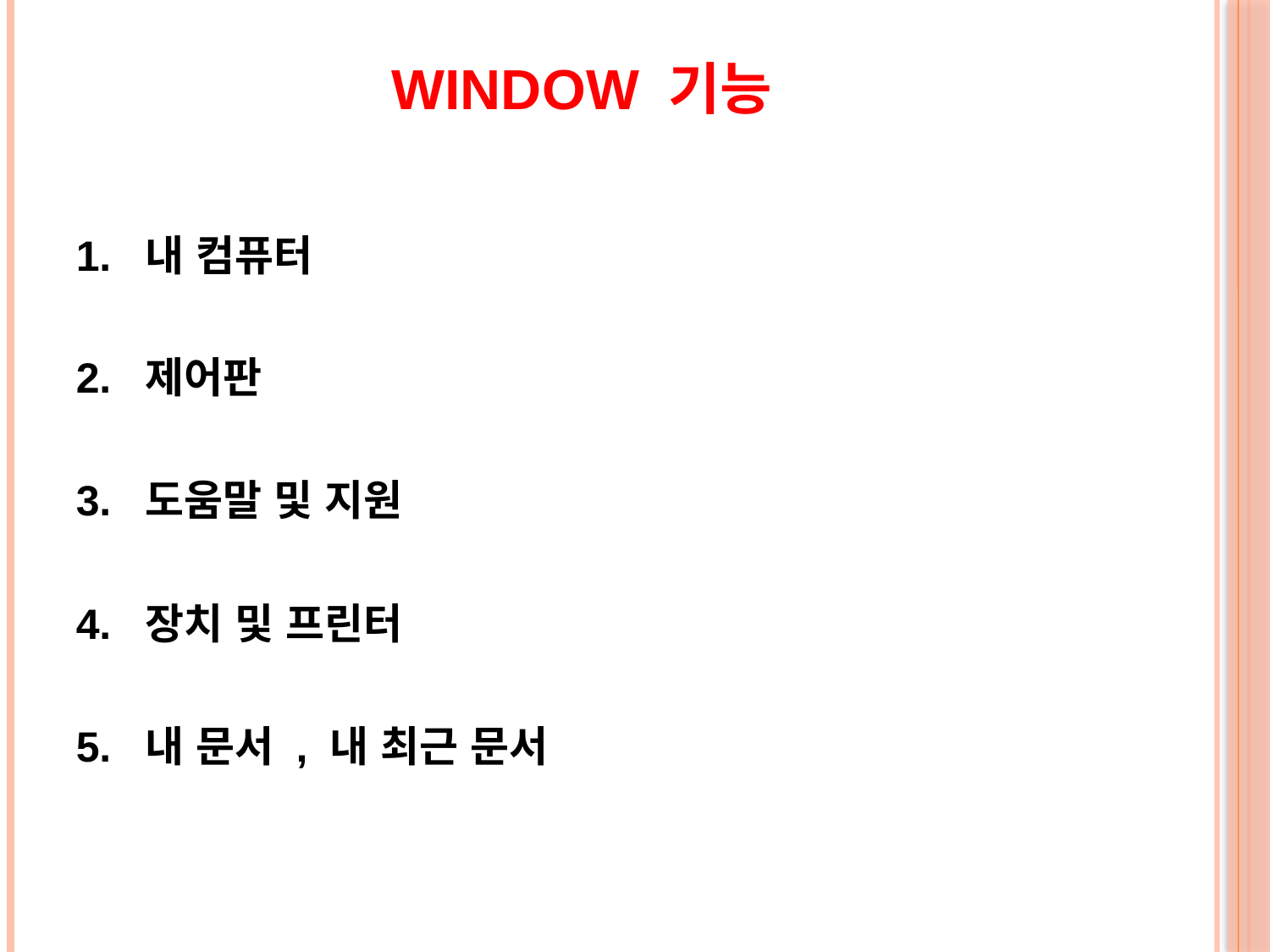

# Window 기능
1.  내 컴퓨터

2.  제어판

3.  도움말 및 지원

4.  장치 및 프린터

5.  내 문서 , 내 최근 문서